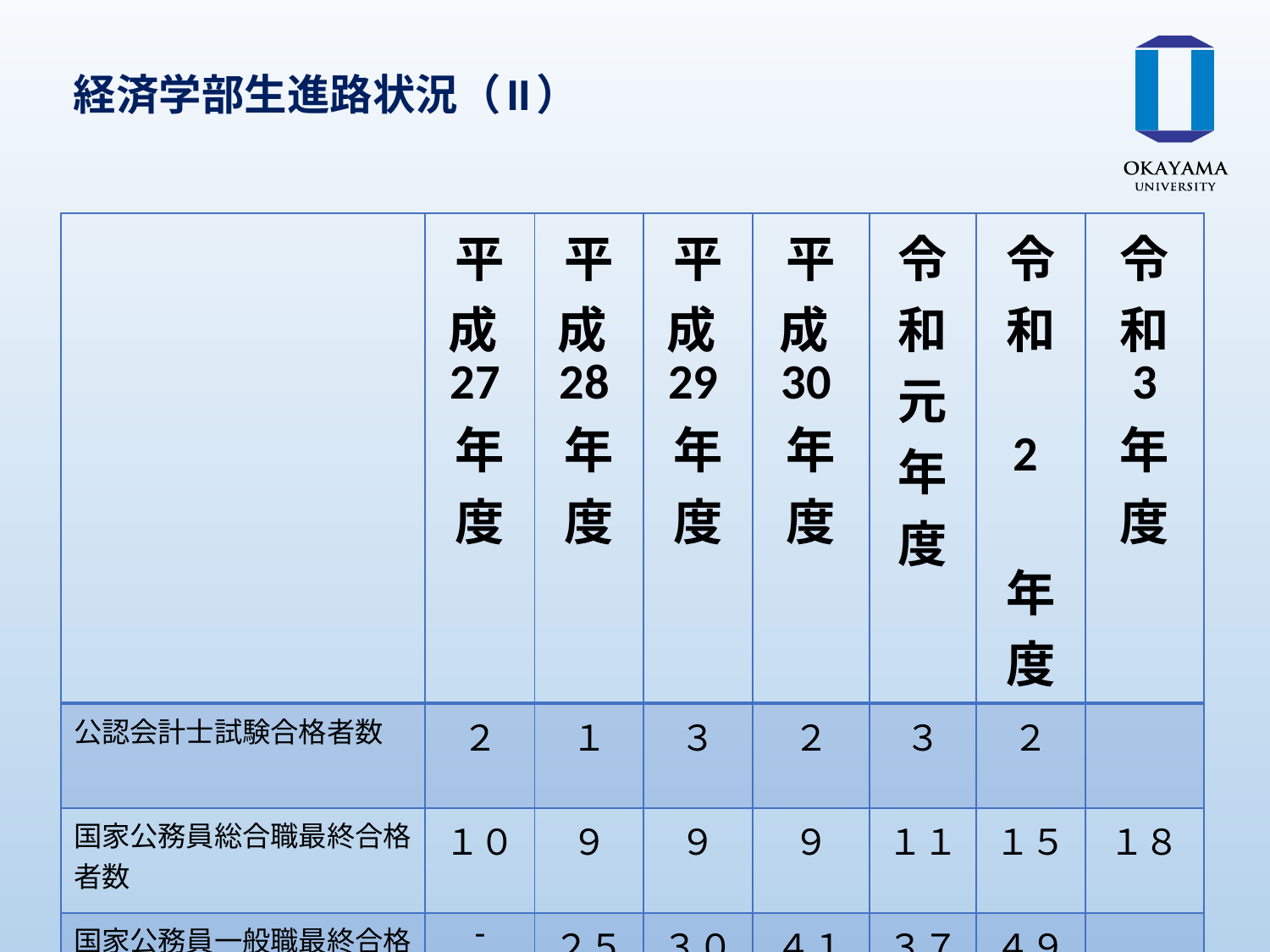

# 経済学部生進路状況（II）
|  | 平成27年度 | 平成28年度 | 平成29年度 | 平成30年度 | 令和 元年度 | 令和　2　年度 | 令和 3 年度 |
| --- | --- | --- | --- | --- | --- | --- | --- |
| 公認会計士試験合格者数 | ２ | １ | ３ | ２ | ３ | ２ |  |
| 国家公務員総合職最終合格者数 | １０ | ９ | ９ | ９ | １１ | １５ | １８ |
| 国家公務員一般職最終合格者数 | - | ２５ | ３０ | ４１ | ３７ | ４９ |  |